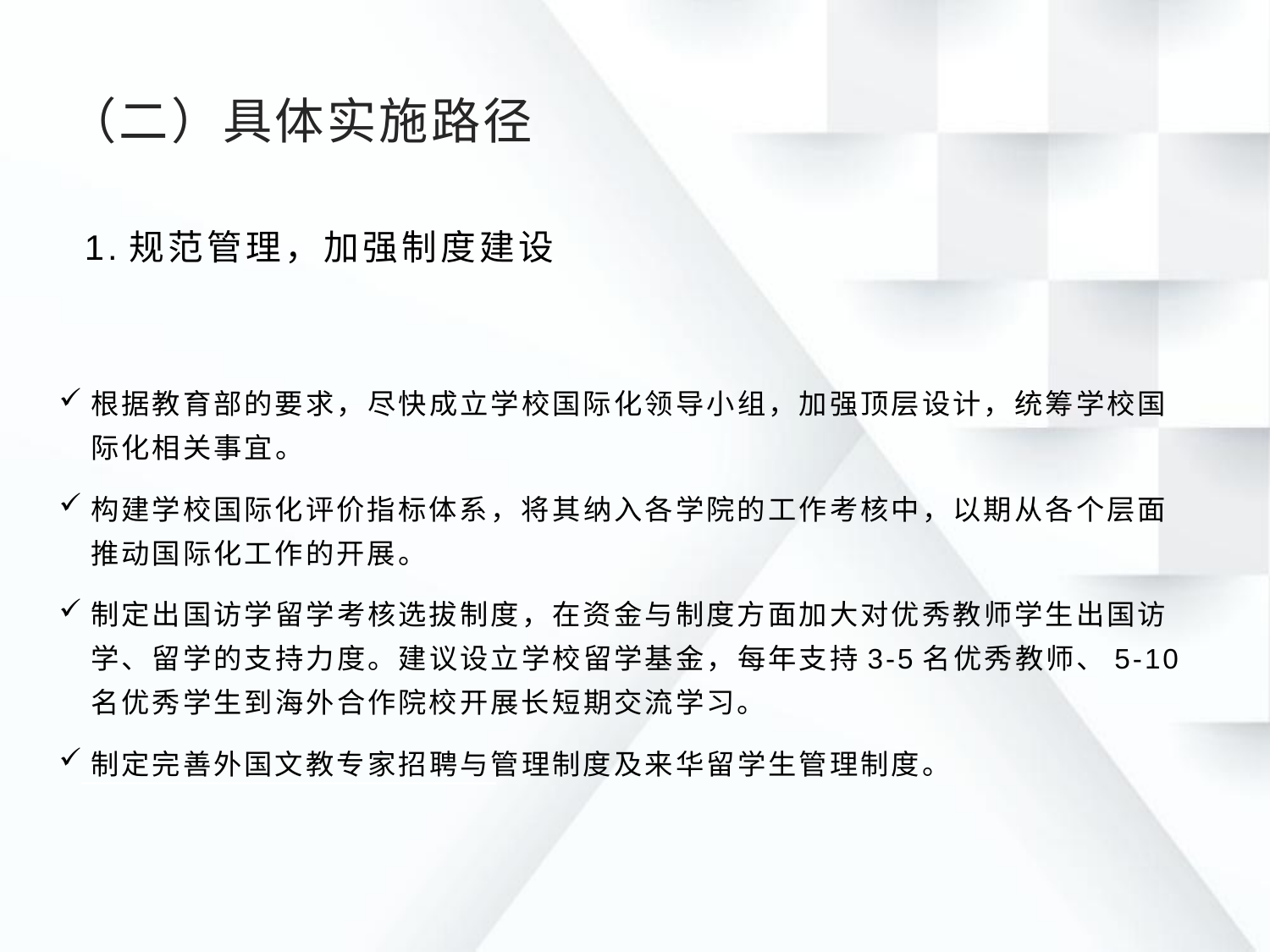

（二）具体实施路径
1.规范管理，加强制度建设
根据教育部的要求，尽快成立学校国际化领导小组，加强顶层设计，统筹学校国际化相关事宜。
构建学校国际化评价指标体系，将其纳入各学院的工作考核中，以期从各个层面推动国际化工作的开展。
制定出国访学留学考核选拔制度，在资金与制度方面加大对优秀教师学生出国访学、留学的支持力度。建议设立学校留学基金，每年支持3-5名优秀教师、5-10名优秀学生到海外合作院校开展长短期交流学习。
制定完善外国文教专家招聘与管理制度及来华留学生管理制度。